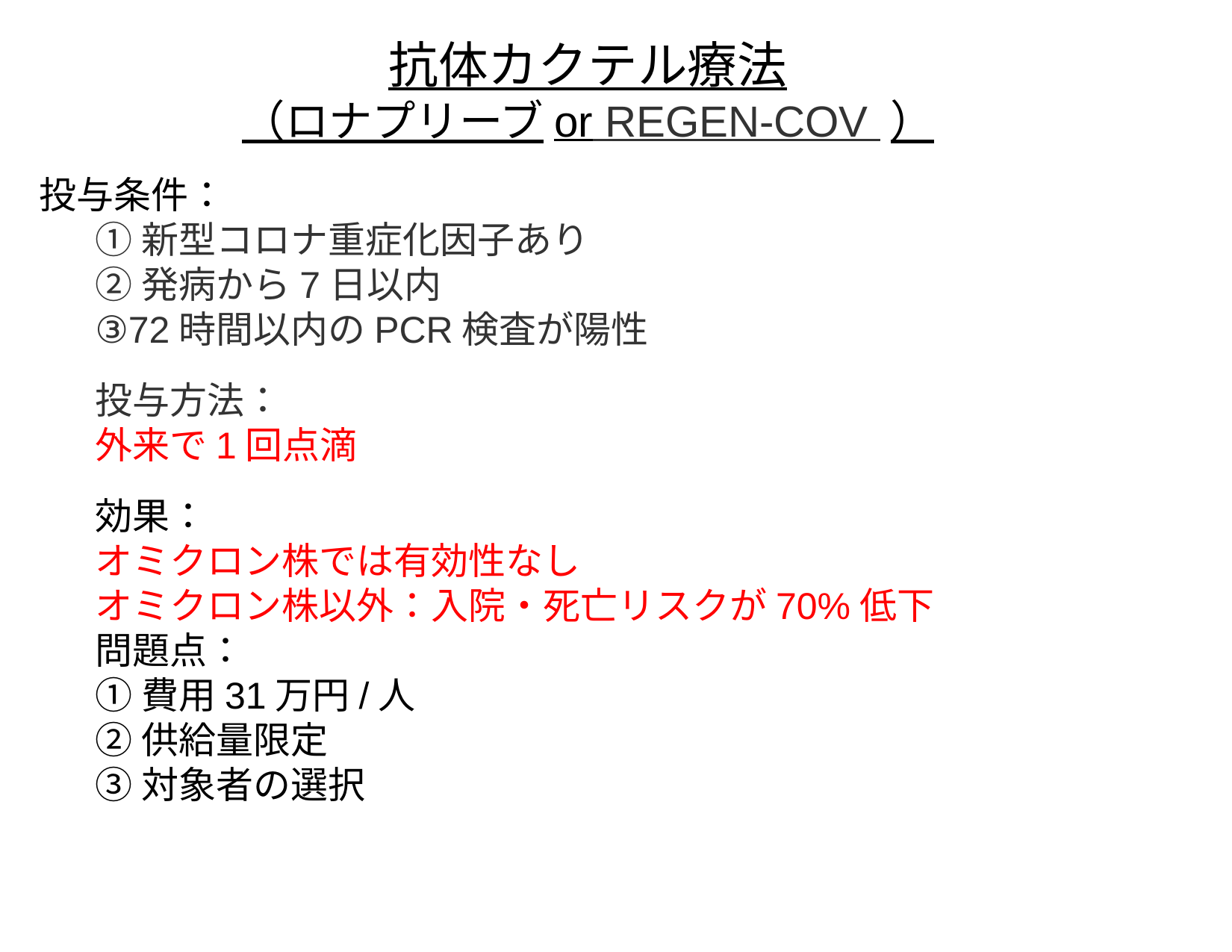

抗体カクテル療法
（ロナプリーブor REGEN-COV ）

投与条件：
①新型コロナ重症化因子あり
②発病から7日以内
③72時間以内のPCR検査が陽性

投与方法：
外来で1回点滴

効果：
オミクロン株では有効性なし
オミクロン株以外：入院・死亡リスクが70%低下
問題点：
①費用31万円/人
②供給量限定
③対象者の選択